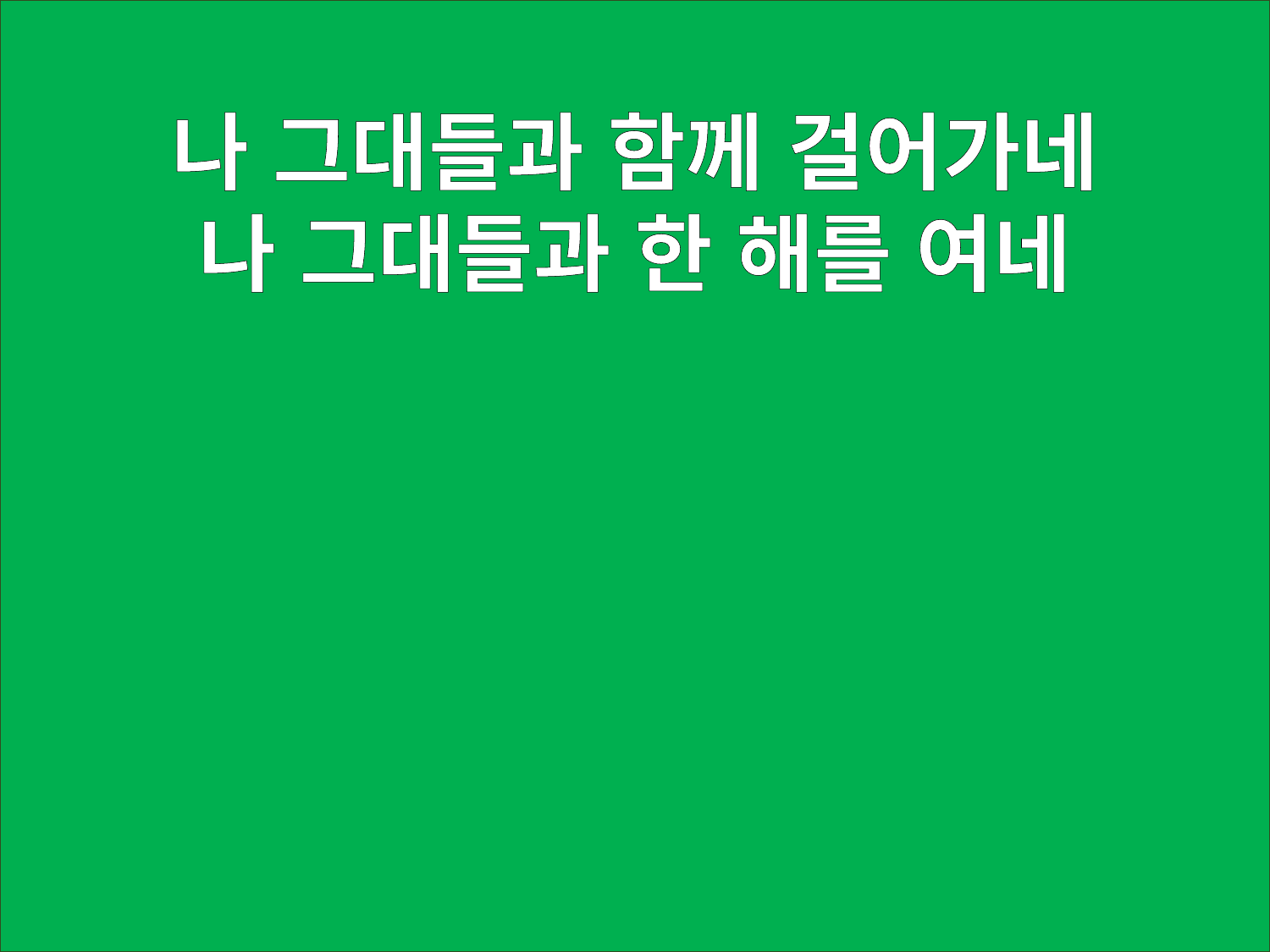

나 그대들과 함께 걸어가네
나 그대들과 한 해를 여네